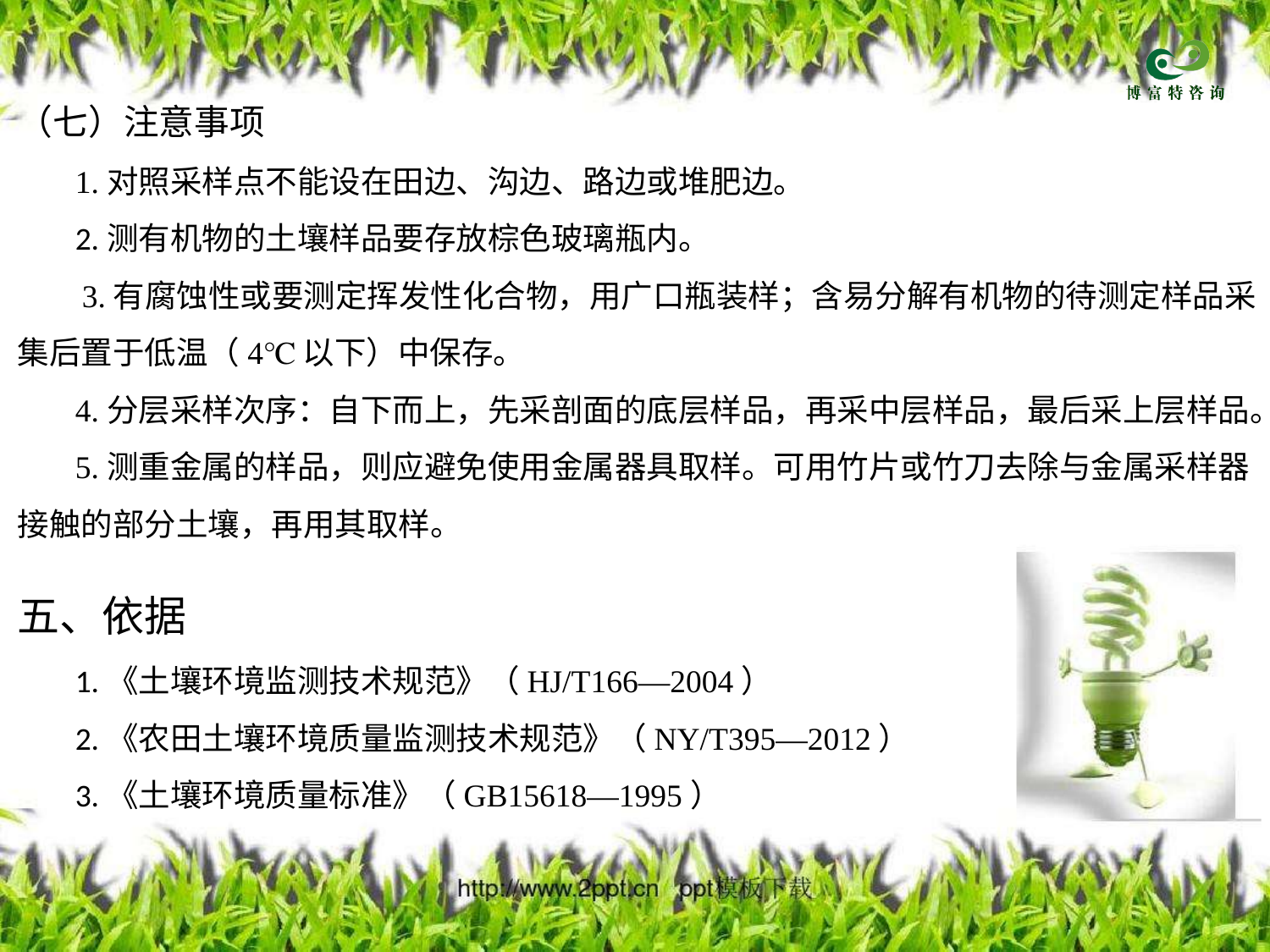

# （七）注意事项
        1.对照采样点不能设在田边、沟边、路边或堆肥边。
        2.测有机物的土壤样品要存放棕色玻璃瓶内。
        3.有腐蚀性或要测定挥发性化合物，用广口瓶装样；含易分解有机物的待测定样品采集后置于低温（4℃以下）中保存。
        4.分层采样次序：自下而上，先采剖面的底层样品，再采中层样品，最后采上层样品。
        5.测重金属的样品，则应避免使用金属器具取样。可用竹片或竹刀去除与金属采样器接触的部分土壤，再用其取样。
五、依据
        1.《土壤环境监测技术规范》（HJ/T166—2004）
        2.《农田土壤环境质量监测技术规范》（NY/T395—2012）
        3.《土壤环境质量标准》（GB15618—1995）